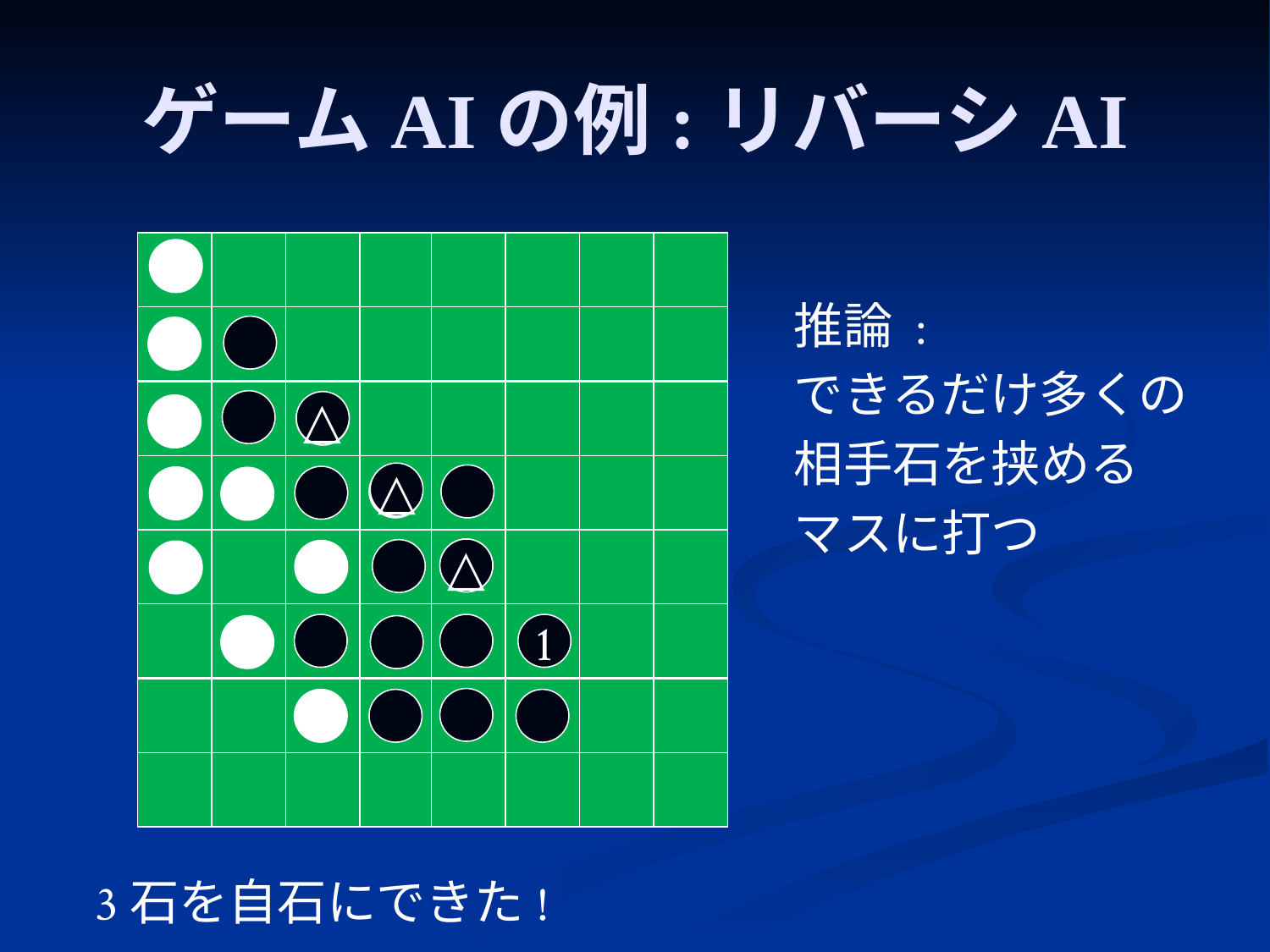

# ゲームAIの例:リバーシAI

推論 :
できるだけ多くの
相手石を挟める
マスに打つ

△
△
△

1

3石を自石にできた!